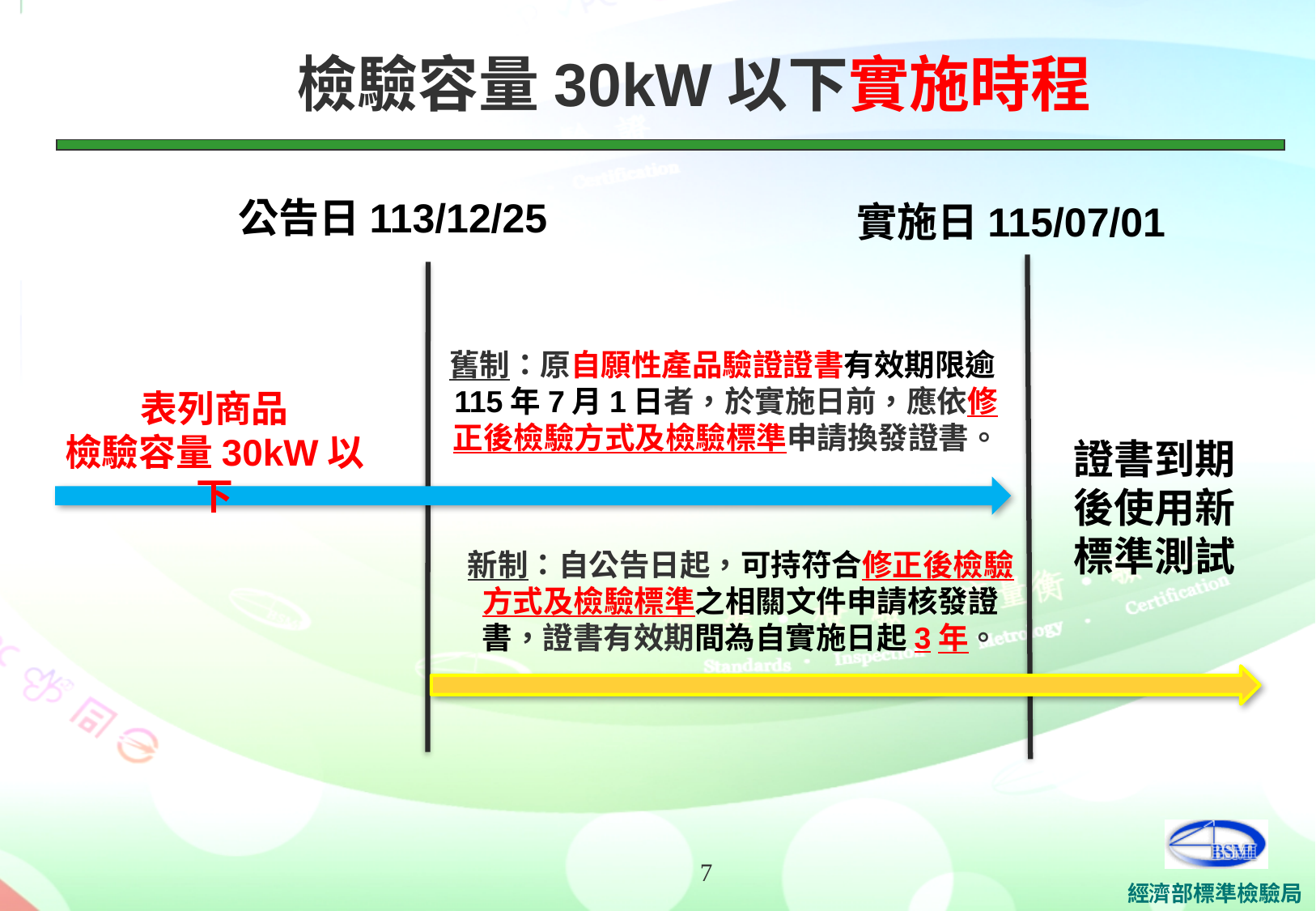

檢驗容量30kW以下實施時程
公告日113/12/25
實施日115/07/01

舊制：原自願性產品驗證證書有效期限逾115年7月1日者，於實施日前，應依修正後檢驗方式及檢驗標準申請換發證書。
表列商品
檢驗容量30kW以下
證書到期後使用新標準測試

新制：自公告日起，可持符合修正後檢驗方式及檢驗標準之相關文件申請核發證書，證書有效期間為自實施日起3年。

7